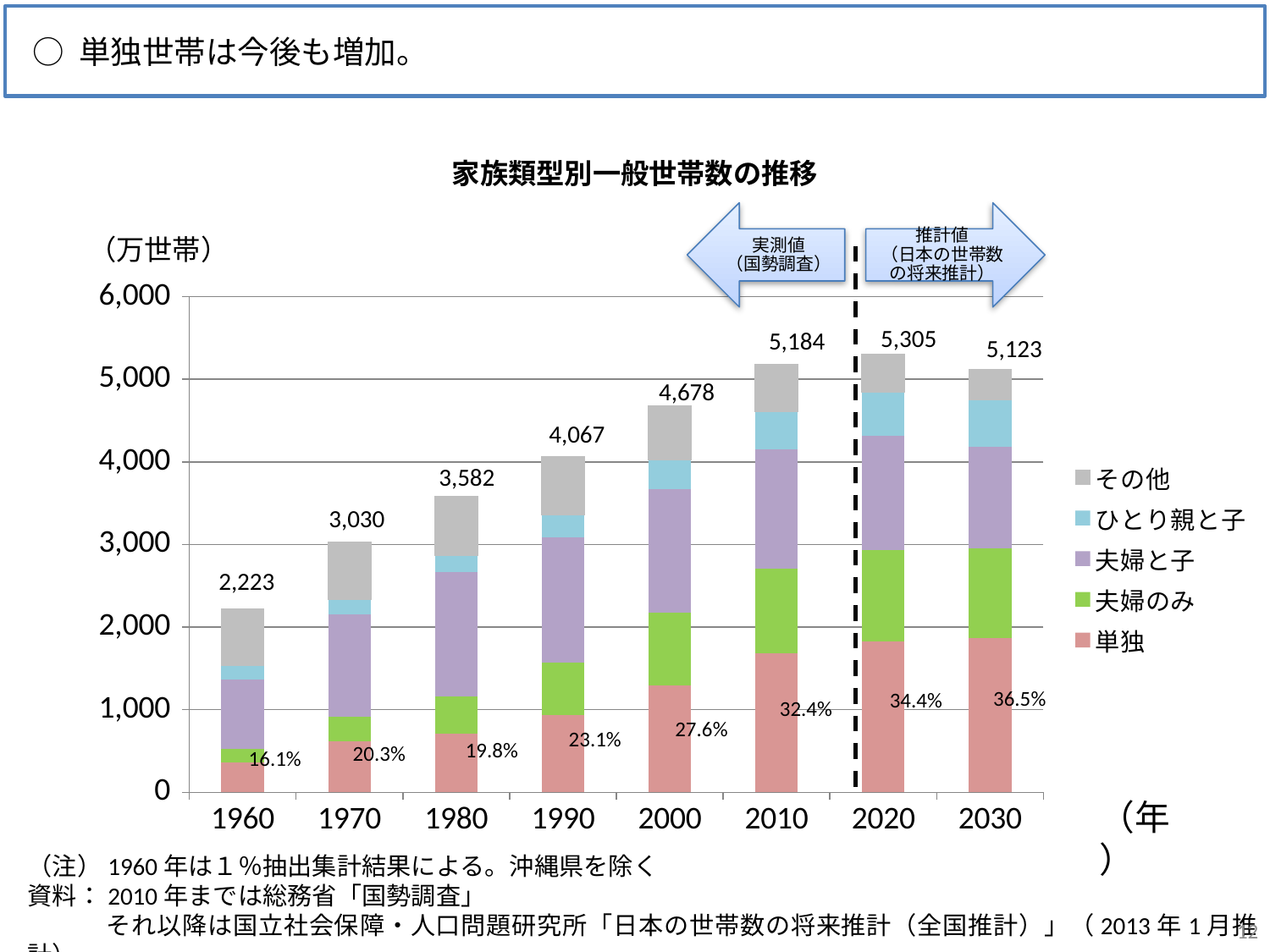

○ 単独世帯は今後も増加。
家族類型別一般世帯数の推移
実測値
（国勢調査）
推計値
（日本の世帯数の将来推計）
（万世帯）

### Chart

| Category | 単独 | 夫婦のみ | 夫婦と子 | ひとり親と子 | その他 |
|---|---|---|---|---|---|
| 1960 | 358.0 | 163.0 | 849.0 | 167.0 | 686.0 |
| 1970 | 614.0 | 297.0 | 1247.0 | 174.0 | 697.0 |
| 1980 | 711.0 | 446.0 | 1508.0 | 205.0 | 712.0 |
| 1990 | 939.0 | 629.0 | 1517.0 | 275.0 | 706.0 |
| 2000 | 1291.0 | 884.0 | 1492.0 | 358.0 | 654.0 |
| 2010 | 1679.0 | 1027.0 | 1447.0 | 454.0 | 578.0 |
| 2020 | 1827.0 | 1104.0 | 1381.0 | 534.0 | 459.0 |
| 2030 | 1872.0 | 1078.0 | 1234.0 | 565.0 | 374.0 |
5,305
5,184
5,123
4,678
4,067
3,582
3,030
2,223
36.5%
34.4%
32.4%
27.6%
23.1%
19.8%
20.3%
16.1%
（年）
（注）1960年は１％抽出集計結果による。沖縄県を除く
資料：2010年までは総務省「国勢調査」
    それ以降は国立社会保障・人口問題研究所「日本の世帯数の将来推計（全国推計）」（2013年1月推計）
12